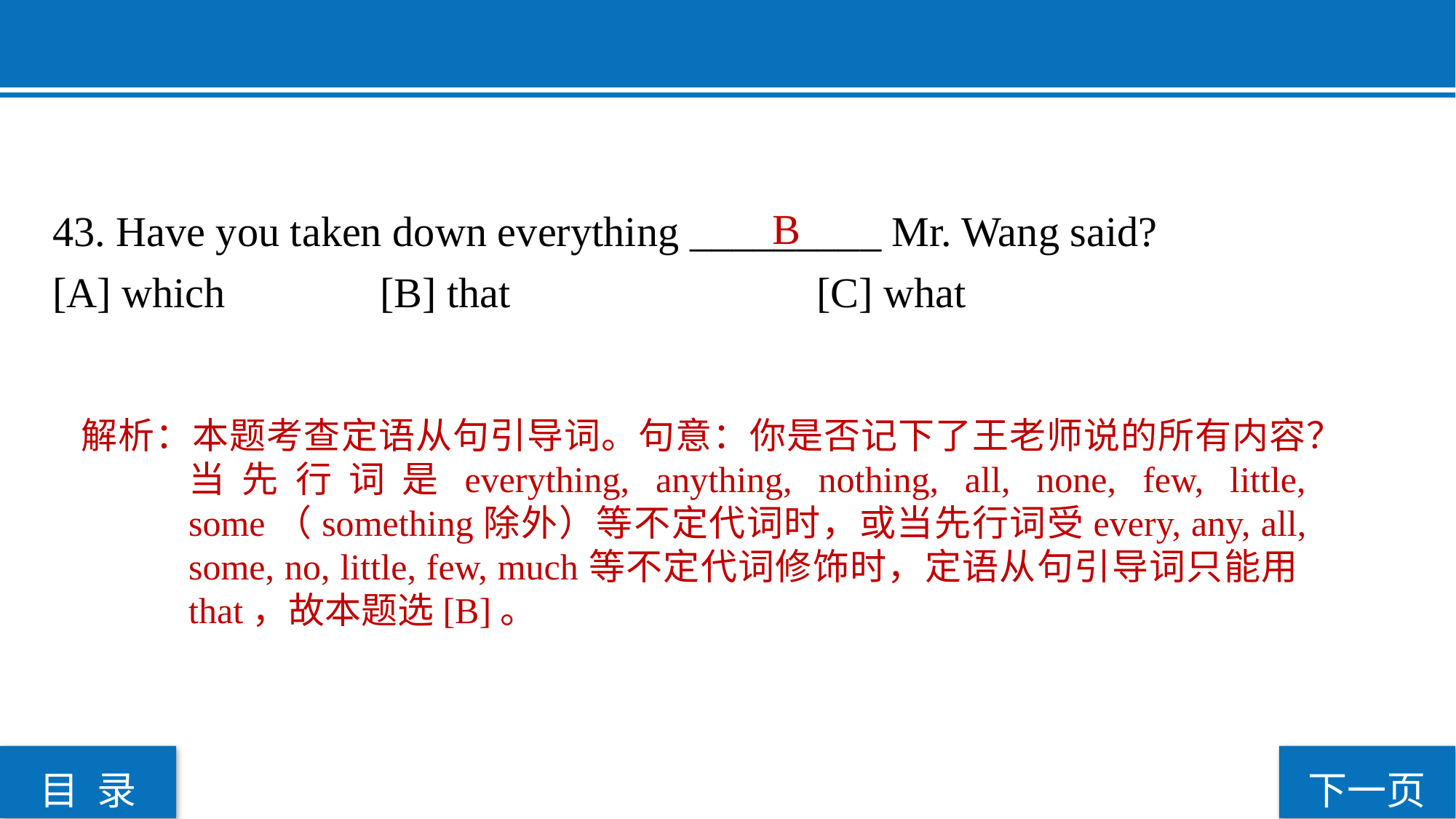

43. Have you taken down everything _________ Mr. Wang said?
[A] which 		[B] that 			[C] what
 B
解析：本题考查定语从句引导词。句意：你是否记下了王老师说的所有内容？当先行词是everything, anything, nothing, all, none, few, little, some（something除外）等不定代词时，或当先行词受every, any, all, some, no, little, few, much等不定代词修饰时，定语从句引导词只能用that，故本题选[B]。